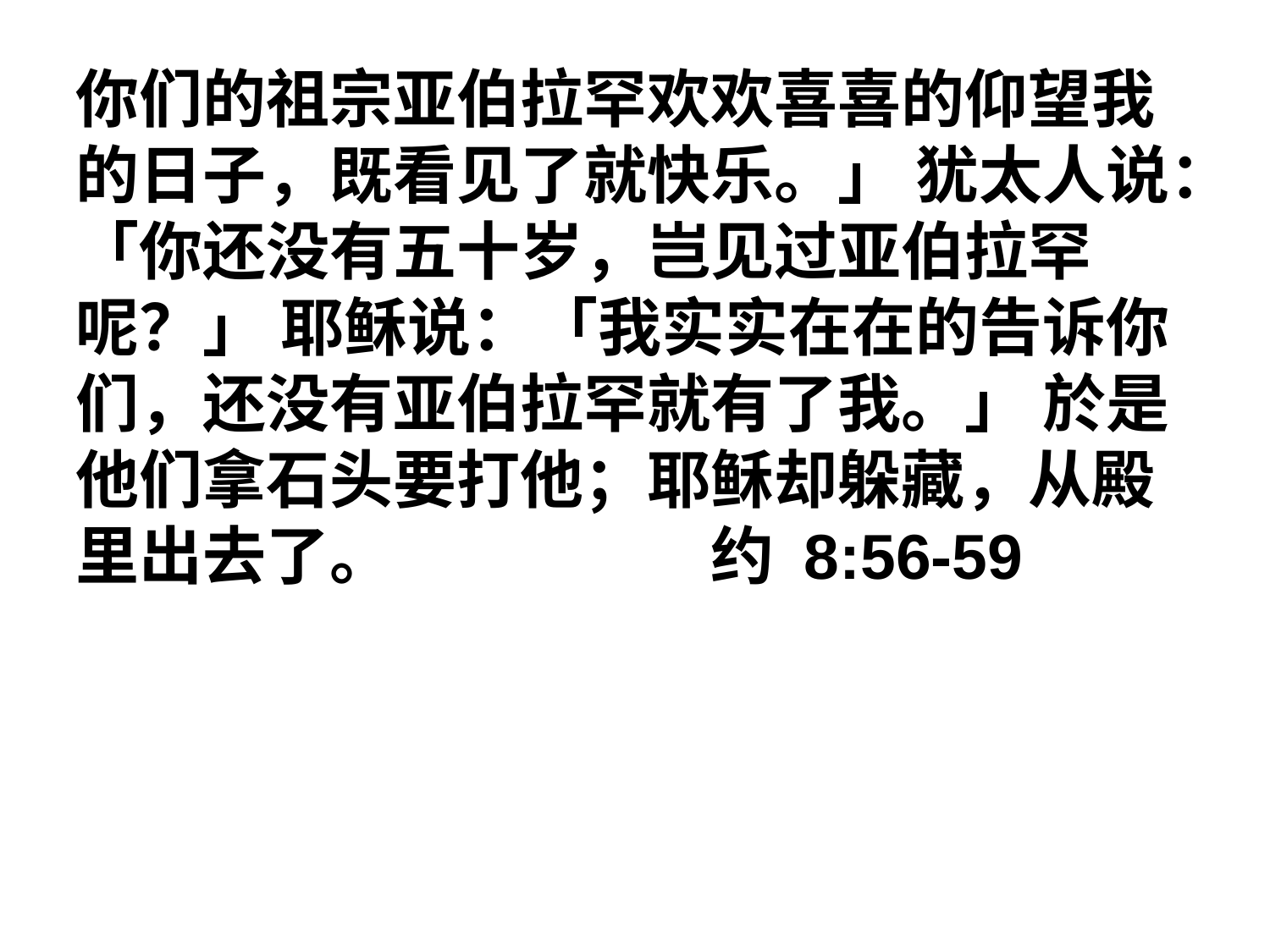

你们的祖宗亚伯拉罕欢欢喜喜的仰望我的日子，既看见了就快乐。」 犹太人说：「你还没有五十岁，岂见过亚伯拉罕呢？」 耶稣说：「我实实在在的告诉你们，还没有亚伯拉罕就有了我。」 於是他们拿石头要打他；耶稣却躲藏，从殿里出去了。 			约 8:56-59